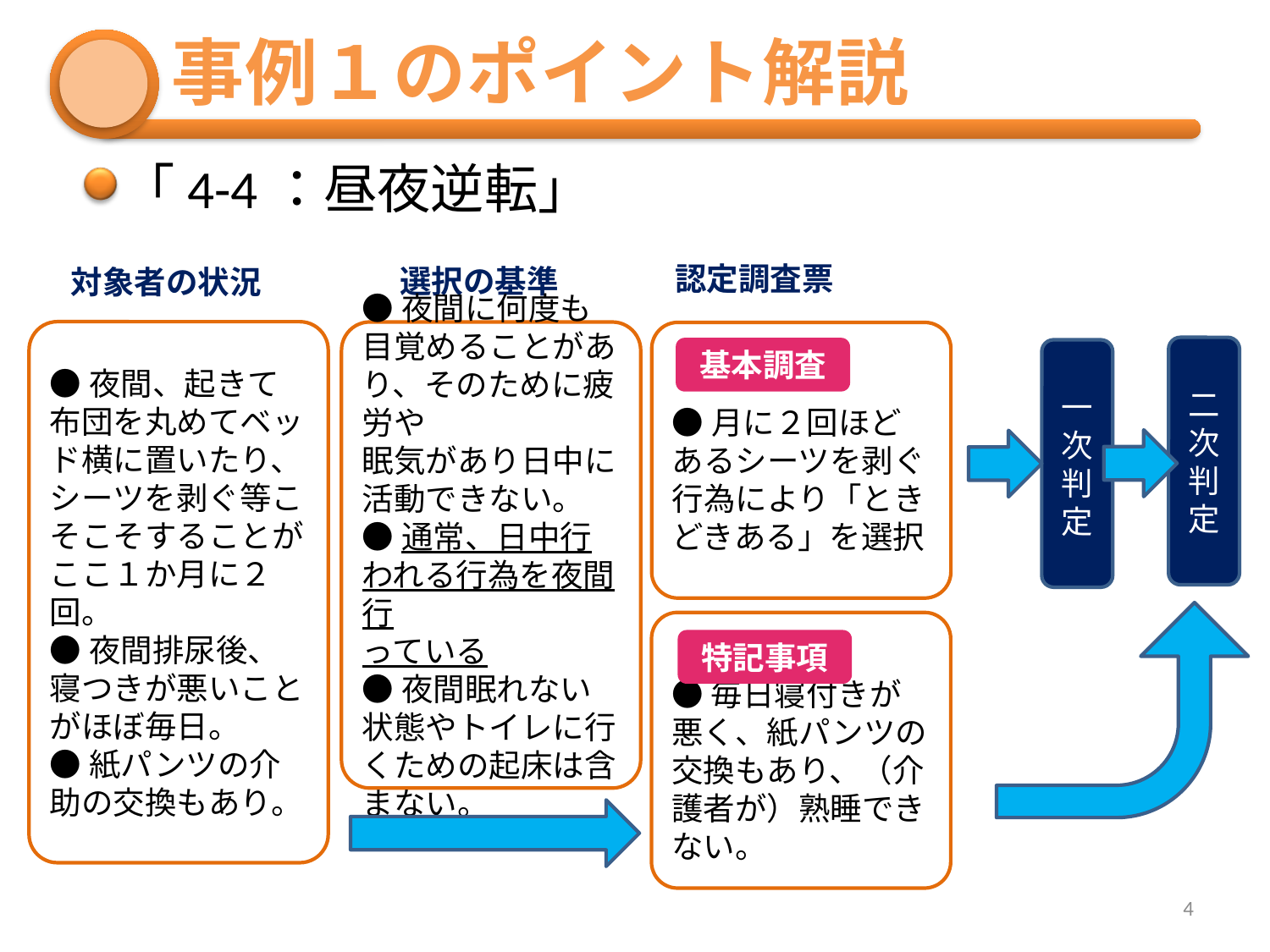

# 事例１のポイント解説
「4-4：昼夜逆転」
認定調査票
選択の基準
対象者の状況
●夜間、起きて布団を丸めてベッド横に置いたり、シーツを剥ぐ等こそこそすることがここ１か月に２回。
●夜間排尿後、寝つきが悪いことがほぼ毎日。
●紙パンツの介助の交換もあり。
●夜間に何度も目覚めることがあり、そのために疲労や
眠気があり日中に活動できない。
●通常、日中行われる行為を夜間行
っている
●夜間眠れない状態やトイレに行くための起床は含まない。

●月に２回ほどあるシーツを剥ぐ行為により「ときどきある」を選択
二次判定
基本調査
一次判定

●毎日寝付きが悪く、紙パンツの交換もあり、（介護者が）熟睡できない。

特記事項

4